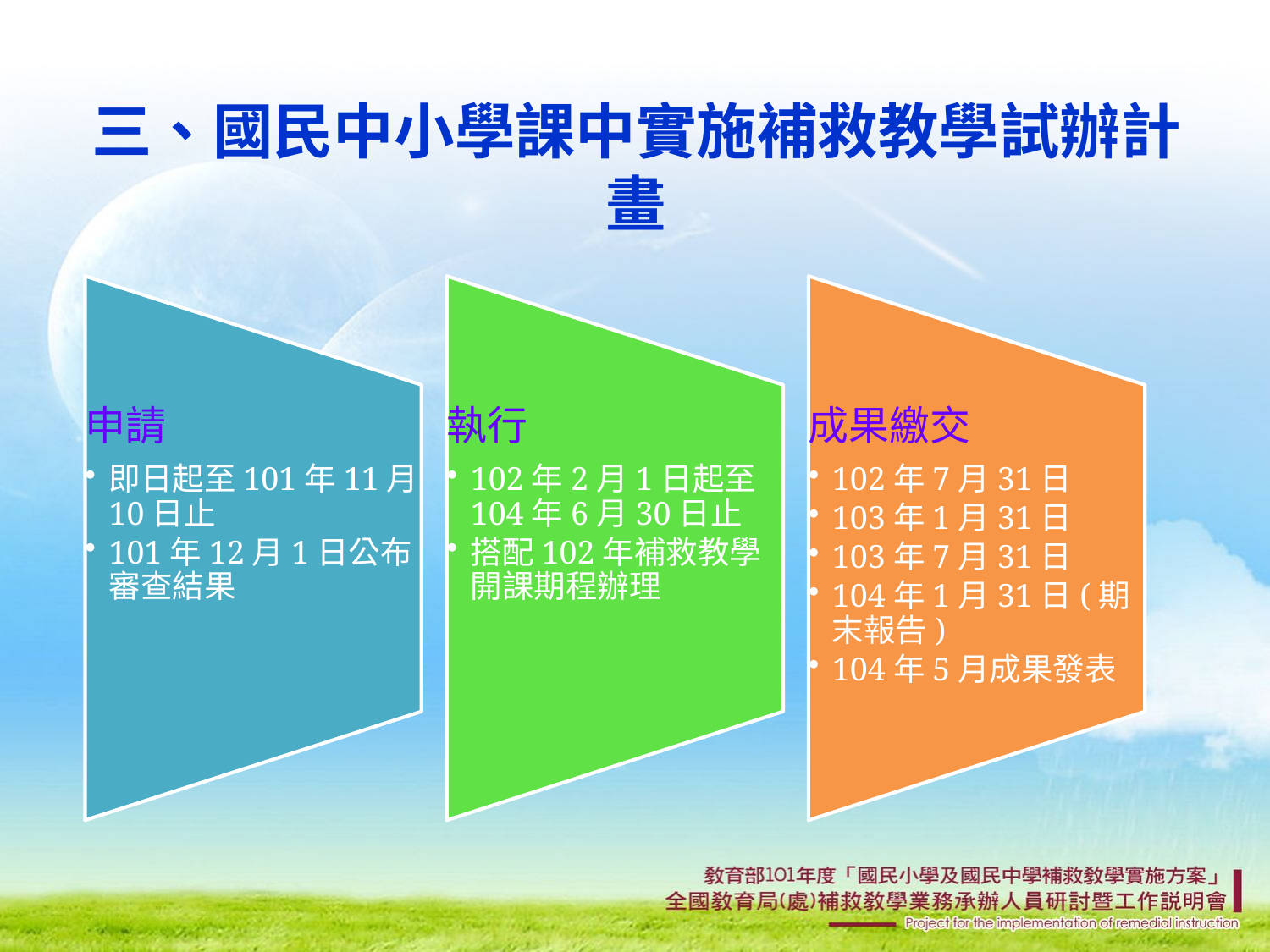

# 三、國民中小學課中實施補救教學試辦計畫

申請
即日起至101年11月10日止
101年12月1日公布審查結果
執行
102年2月1日起至104年6月30日止
搭配102年補救教學開課期程辦理
成果繳交
102年7月31日
103年1月31日
103年7月31日
104年1月31日(期末報告)
104年5月成果發表